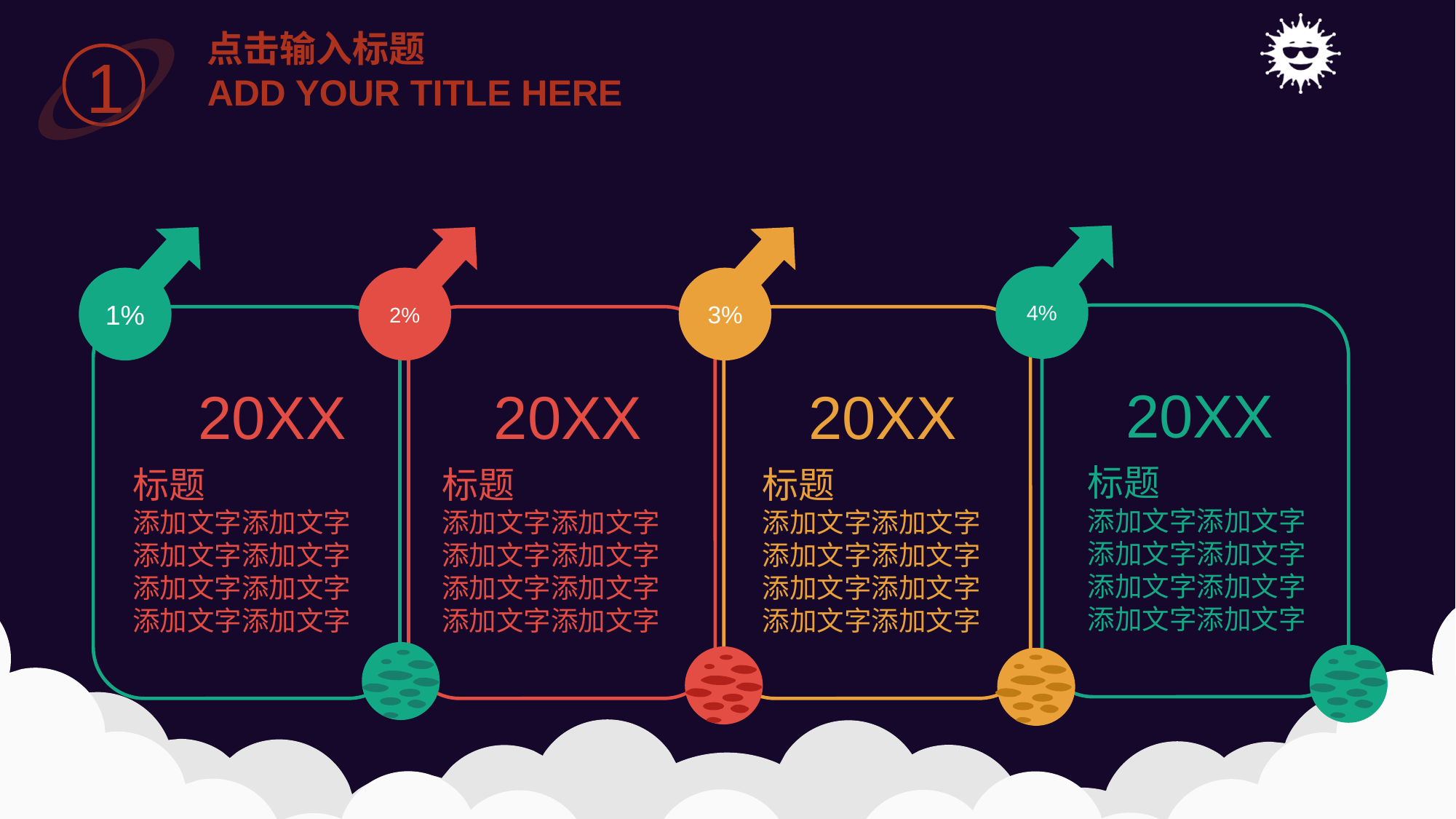

点击输入标题
ADD YOUR TITLE HERE
1

4%
1%
2%
3%

20XX
20XX
20XX
20XX
标题
添加文字添加文字添加文字添加文字添加文字添加文字添加文字添加文字
标题
添加文字添加文字添加文字添加文字添加文字添加文字添加文字添加文字
标题
添加文字添加文字添加文字添加文字添加文字添加文字添加文字添加文字
标题
添加文字添加文字添加文字添加文字添加文字添加文字添加文字添加文字